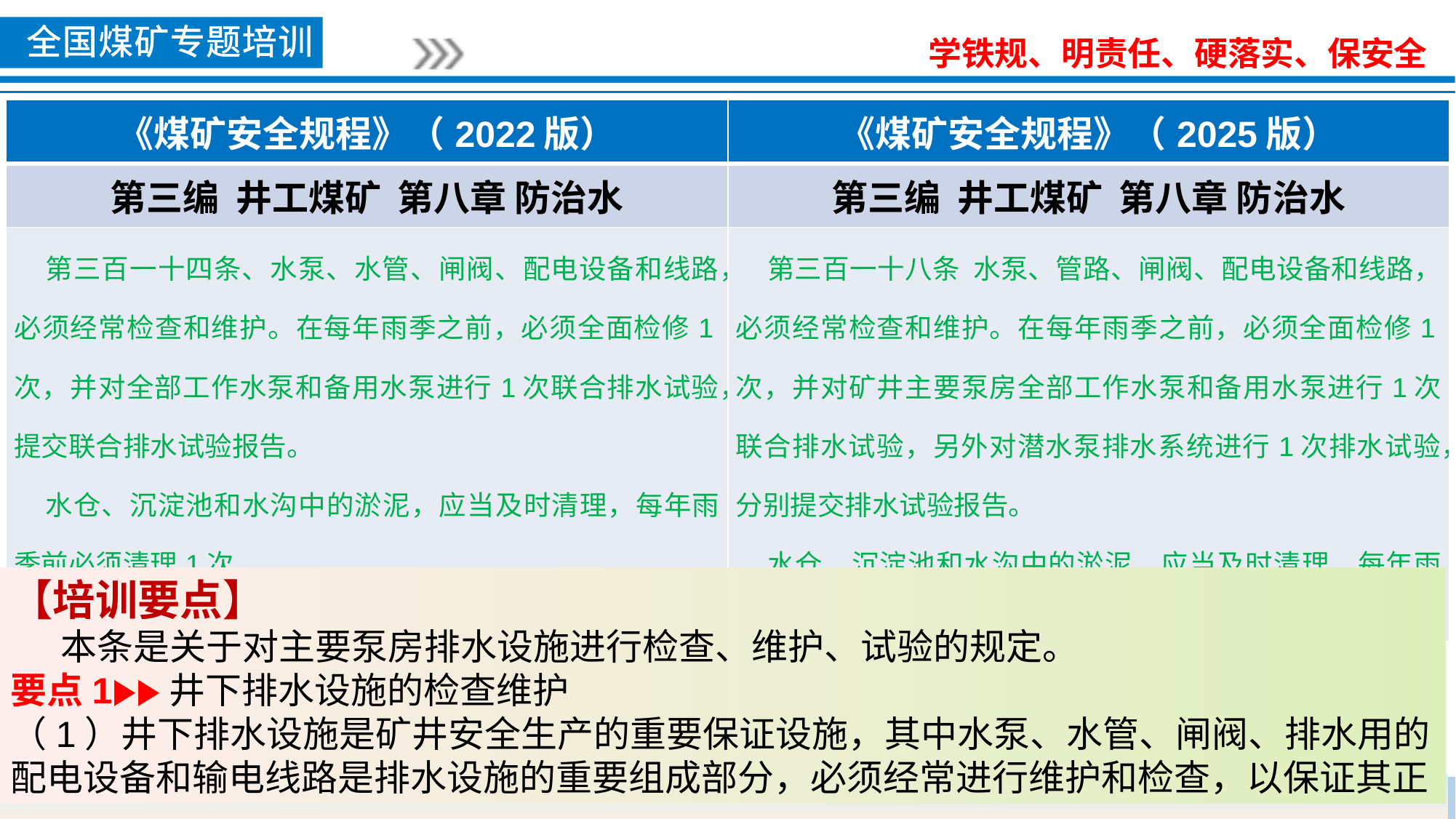

| 《煤矿安全规程》（2022版） | 《煤矿安全规程》（2025版） |
| --- | --- |
| 第三编 井工煤矿 第八章 防治水 | 第三编 井工煤矿 第八章 防治水 |
| 第三百一十四条、水泵、水管、闸阀、配电设备和线路，必须经常检查和维护。在每年雨季之前，必须全面检修1次，并对全部工作水泵和备用水泵进行1次联合排水试验，提交联合排水试验报告。 水仓、沉淀池和水沟中的淤泥，应当及时清理，每年雨季前必须清理1次。 | 第三百一十八条 水泵、管路、闸阀、配电设备和线路，必须经常检查和维护。在每年雨季之前，必须全面检修1次，并对矿井主要泵房全部工作水泵和备用水泵进行1次联合排水试验，另外对潜水泵排水系统进行1次排水试验，分别提交排水试验报告。 水仓、沉淀池和水沟中的淤泥，应当及时清理，每年雨季前必须清理1次。 |
【培训要点】
     本条是关于对主要泵房排水设施进行检查、维护、试验的规定。
要点1▶▶井下排水设施的检查维护
（1）井下排水设施是矿井安全生产的重要保证设施，其中水泵、水管、闸阀、排水用的配电设备和输电线路是排水设施的重要组成部分，必须经常进行维护和检查，以保证其正